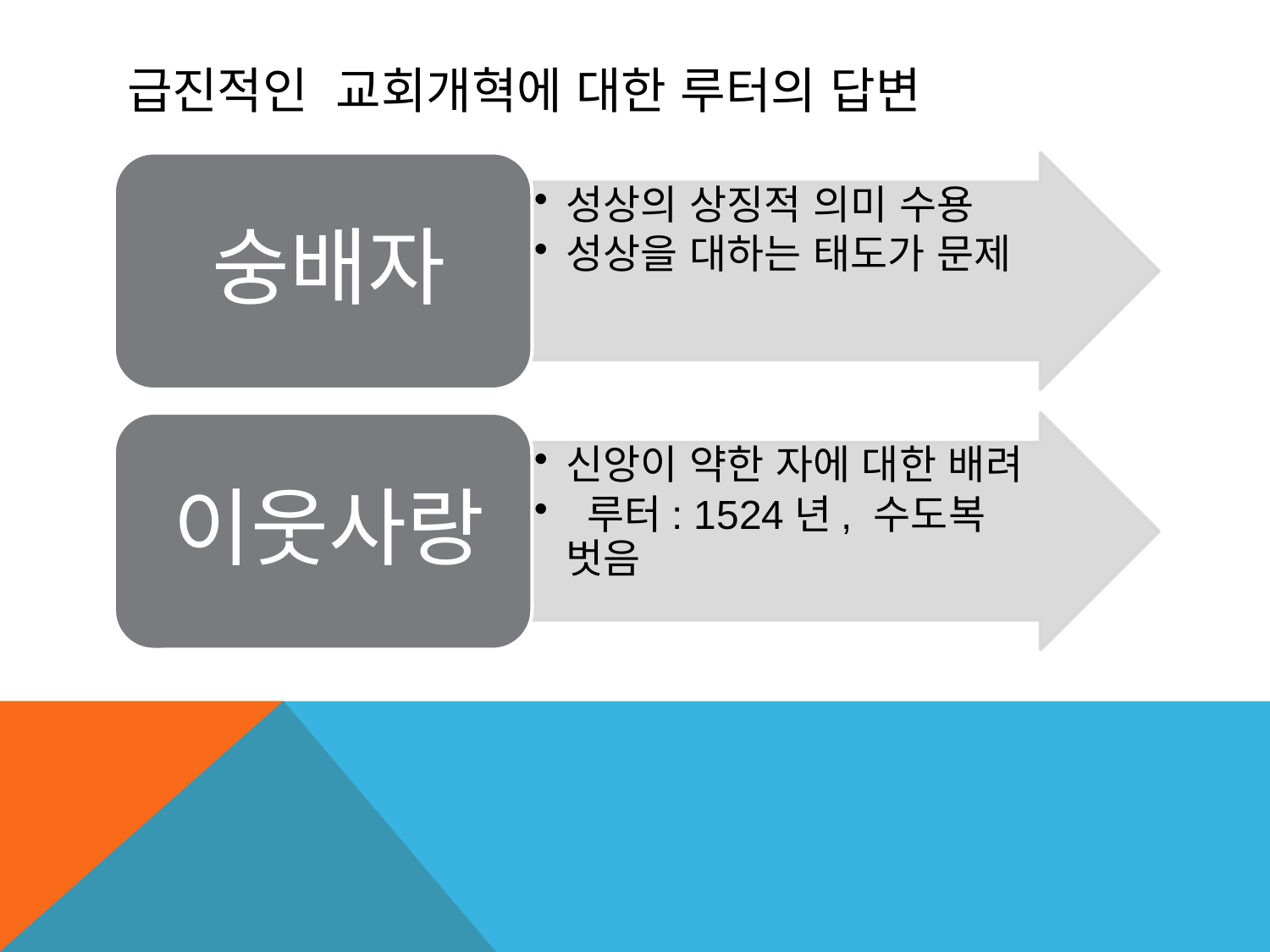

# 급진적인  교회개혁에 대한 루터의 답변
성상의 상징적 의미 수용
성상을 대하는 태도가 문제
숭배자
신앙이 약한 자에 대한 배려
 루터: 1524년, 수도복 벗음
이웃사랑